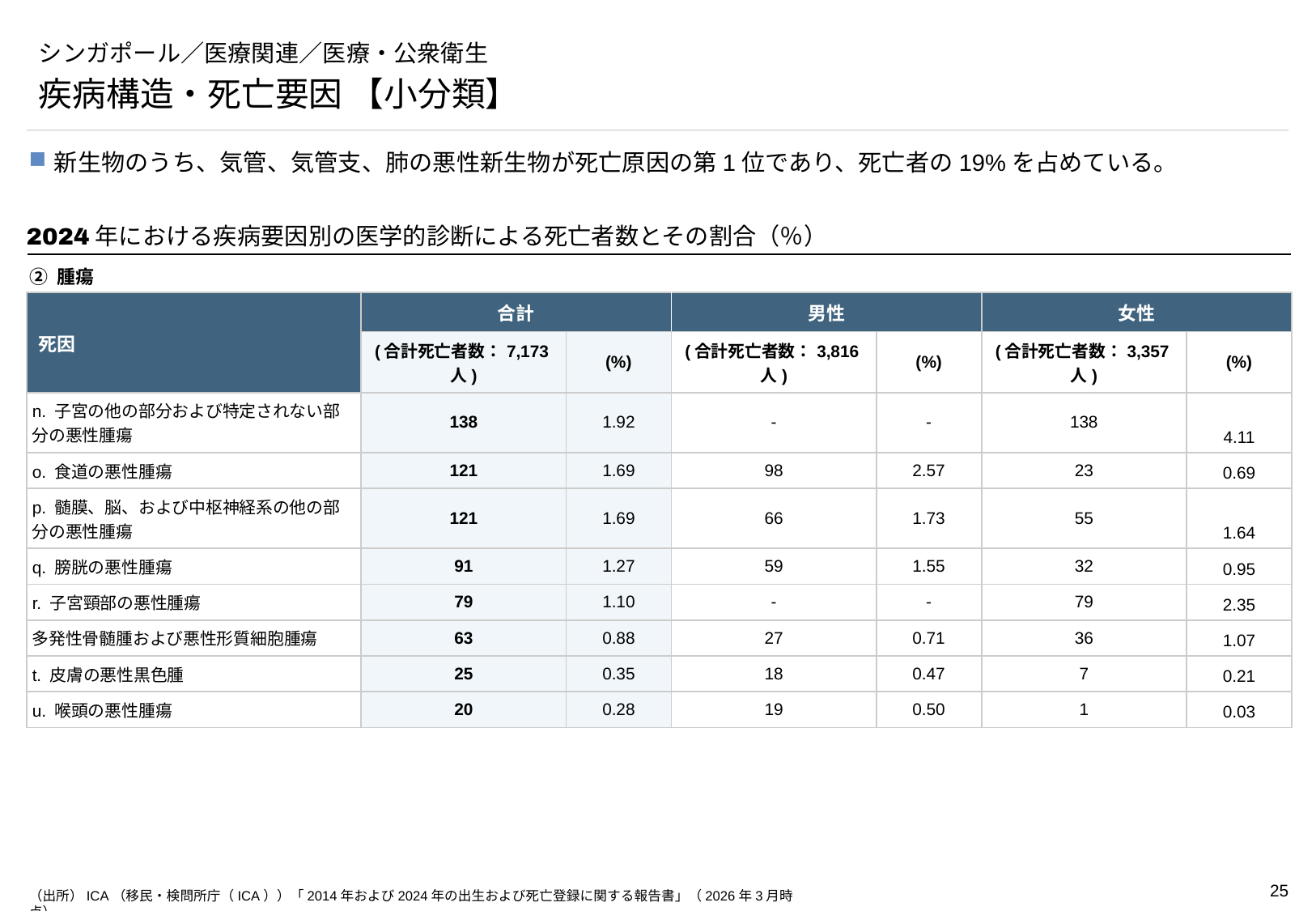

# シンガポール／医療関連／医療・公衆衛生
疾病構造・死亡要因 【小分類】
新生物のうち、気管、気管支、肺の悪性新生物が死亡原因の第1位であり、死亡者の19%を占めている。
2024年における疾病要因別の医学的診断による死亡者数とその割合（％）
② 腫瘍
| 死因 | 合計 |  | 男性 |  | 女性 |  |
| --- | --- | --- | --- | --- | --- | --- |
|  | (合計死亡者数：7,173人) | (%) | (合計死亡者数：3,816人) | (%) | (合計死亡者数：3,357人) | (%) |
| n. 子宮の他の部分および特定されない部分の悪性腫瘍 | 138 | 1.92 | - | - | 138 | 4.11 |
| o. 食道の悪性腫瘍 | 121 | 1.69 | 98 | 2.57 | 23 | 0.69 |
| p. 髄膜、脳、および中枢神経系の他の部分の悪性腫瘍 | 121 | 1.69 | 66 | 1.73 | 55 | 1.64 |
| q. 膀胱の悪性腫瘍 | 91 | 1.27 | 59 | 1.55 | 32 | 0.95 |
| r. 子宮頸部の悪性腫瘍 | 79 | 1.10 | - | - | 79 | 2.35 |
| 多発性骨髄腫および悪性形質細胞腫瘍 | 63 | 0.88 | 27 | 0.71 | 36 | 1.07 |
| t. 皮膚の悪性黒色腫 | 25 | 0.35 | 18 | 0.47 | 7 | 0.21 |
| u. 喉頭の悪性腫瘍 | 20 | 0.28 | 19 | 0.50 | 1 | 0.03 |
（出所）ICA（移民・検問所庁（ICA））「2014年および2024年の出生および死亡登録に関する報告書」（2026年3月時点）